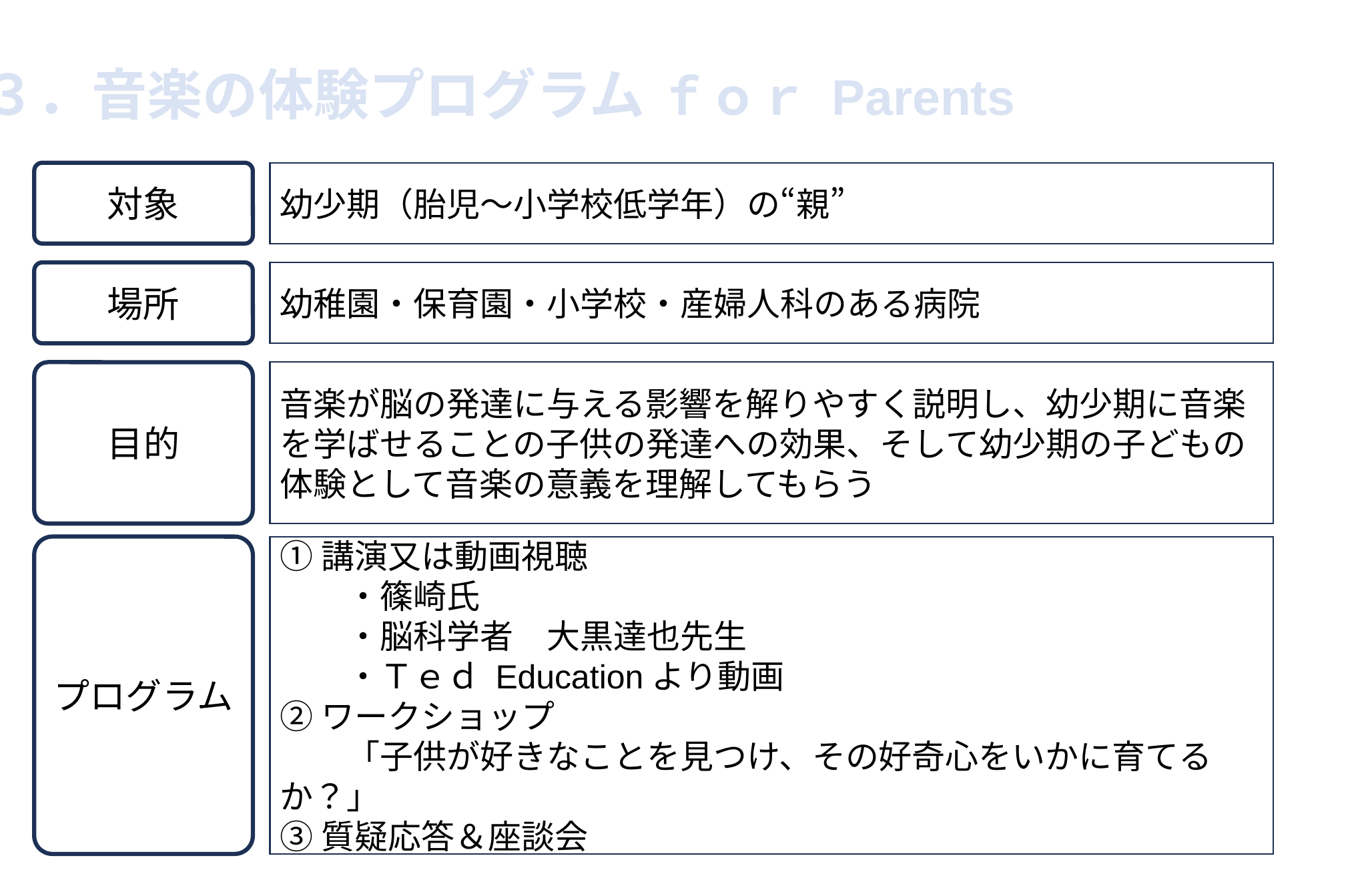

３．音楽の体験プログラム ｆｏｒ Parents
対象
幼少期（胎児～小学校低学年）の“親”
場所
幼稚園・保育園・小学校・産婦人科のある病院
目的
音楽が脳の発達に与える影響を解りやすく説明し、幼少期に音楽
を学ばせることの子供の発達への効果、そして幼少期の子どもの
体験として音楽の意義を理解してもらう
プログラム
①講演又は動画視聴
　　・篠崎氏
　　・脳科学者　大黒達也先生
　　・Ｔｅｄ Educationより動画
②ワークショップ
　　「子供が好きなことを見つけ、その好奇心をいかに育てるか？」
③質疑応答＆座談会